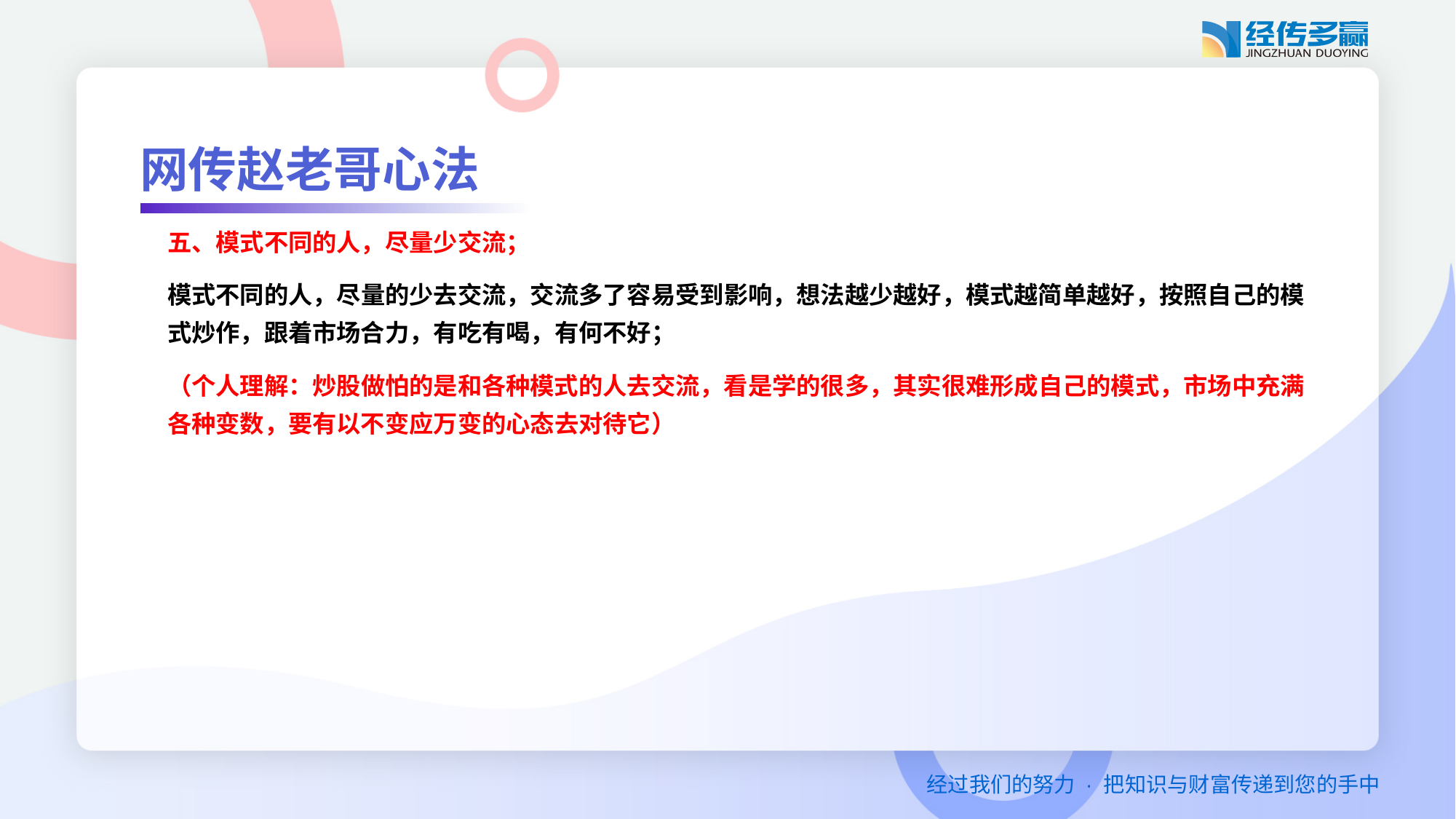

网传赵老哥心法

五、模式不同的人，尽量少交流；
模式不同的人，尽量的少去交流，交流多了容易受到影响，想法越少越好，模式越简单越好，按照自己的模式炒作，跟着市场合力，有吃有喝，有何不好；
（个人理解：炒股做怕的是和各种模式的人去交流，看是学的很多，其实很难形成自己的模式，市场中充满各种变数，要有以不变应万变的心态去对待它）